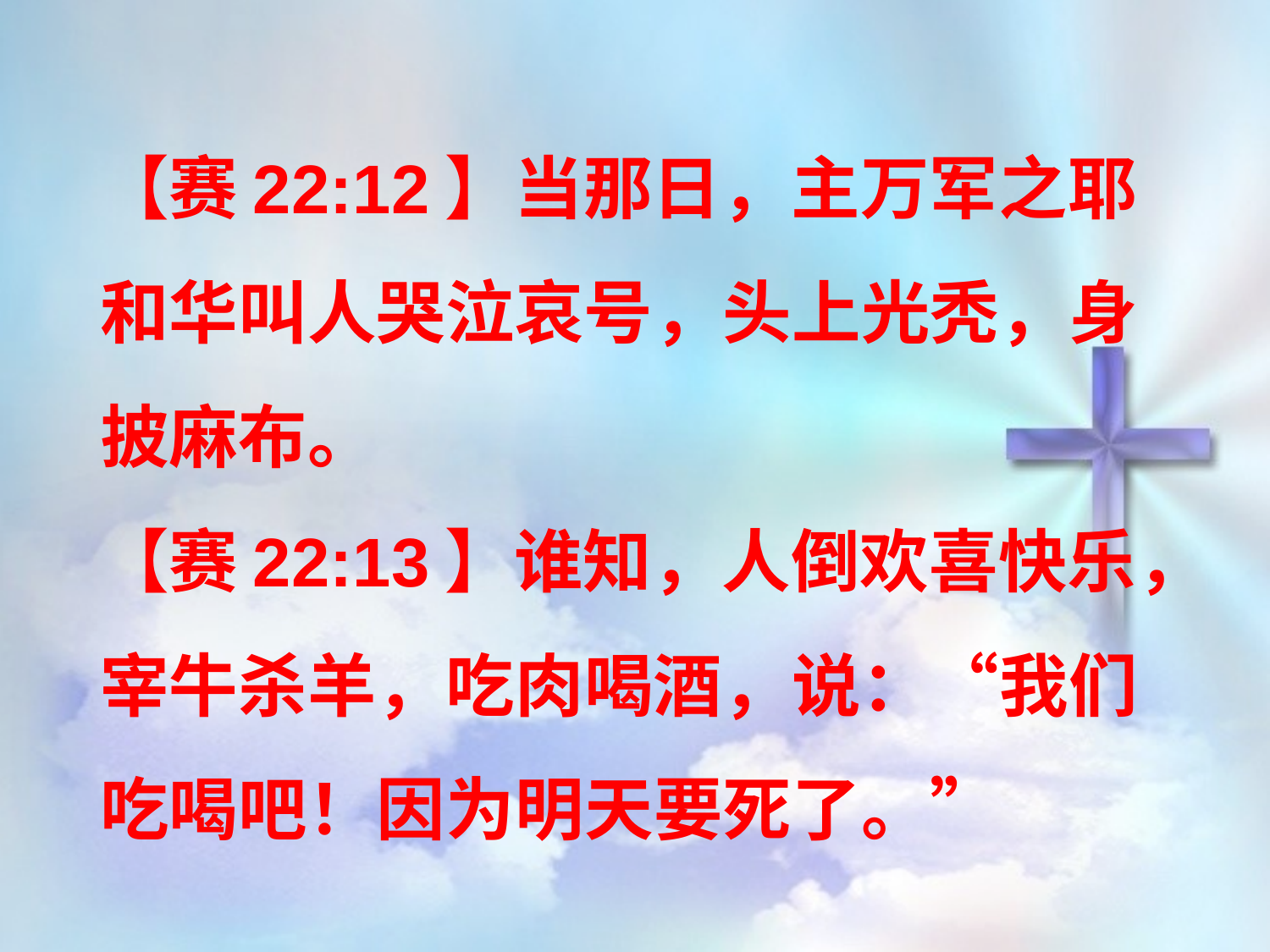

【赛22:12】当那日，主万军之耶和华叫人哭泣哀号，头上光秃，身披麻布。
【赛22:13】谁知，人倒欢喜快乐，宰牛杀羊，吃肉喝酒，说：“我们吃喝吧！因为明天要死了。”